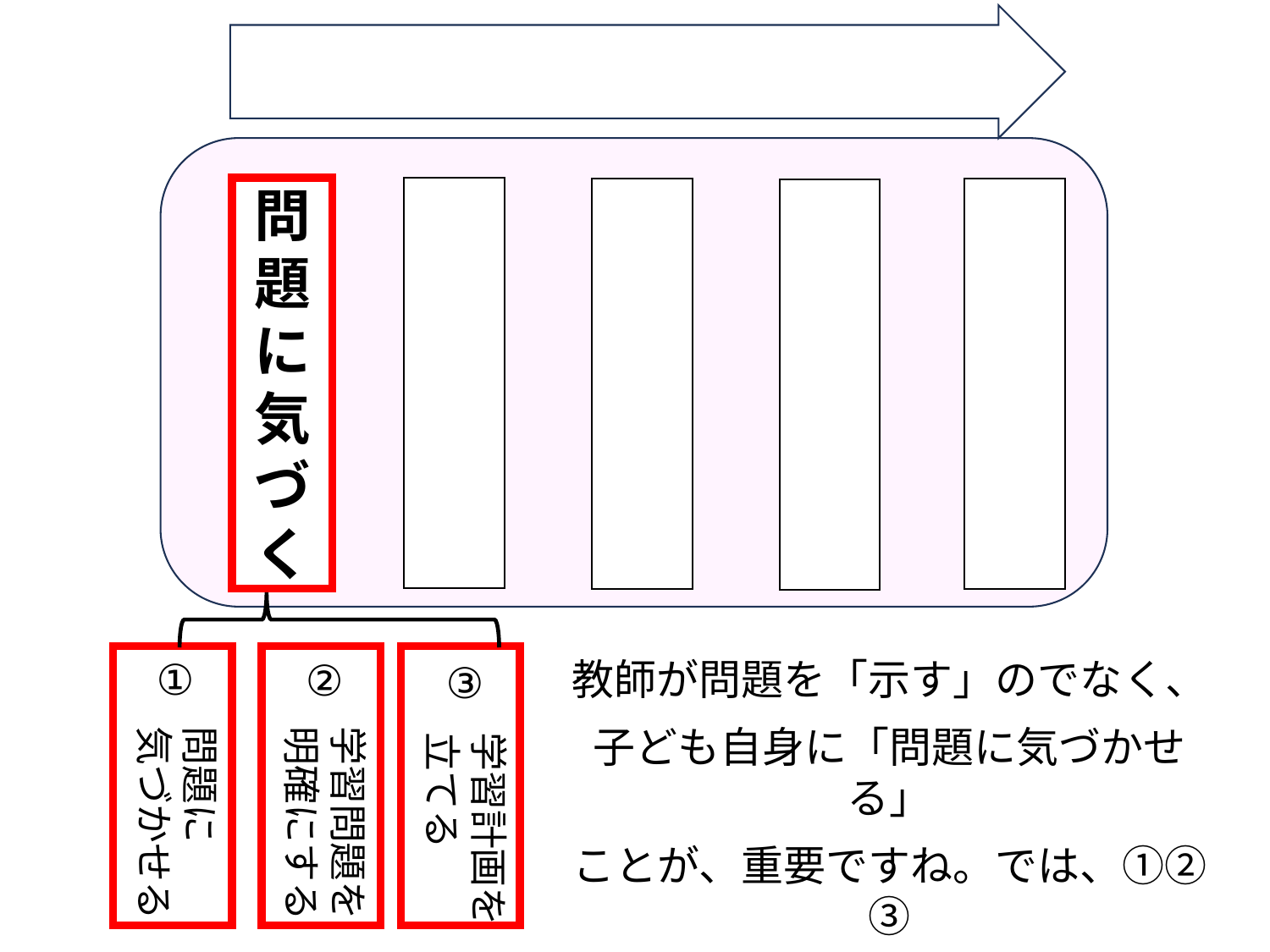

問題に気づく

①

教師が問題を「示す」のでなく、

子ども自身に「問題に気づかせる」

ことが、重要ですね。では、①②③

でどんなことをすればいいのでしょう。
②
③
学習問題を
明確にする
問題に
気づかせる
学習計画を
立てる